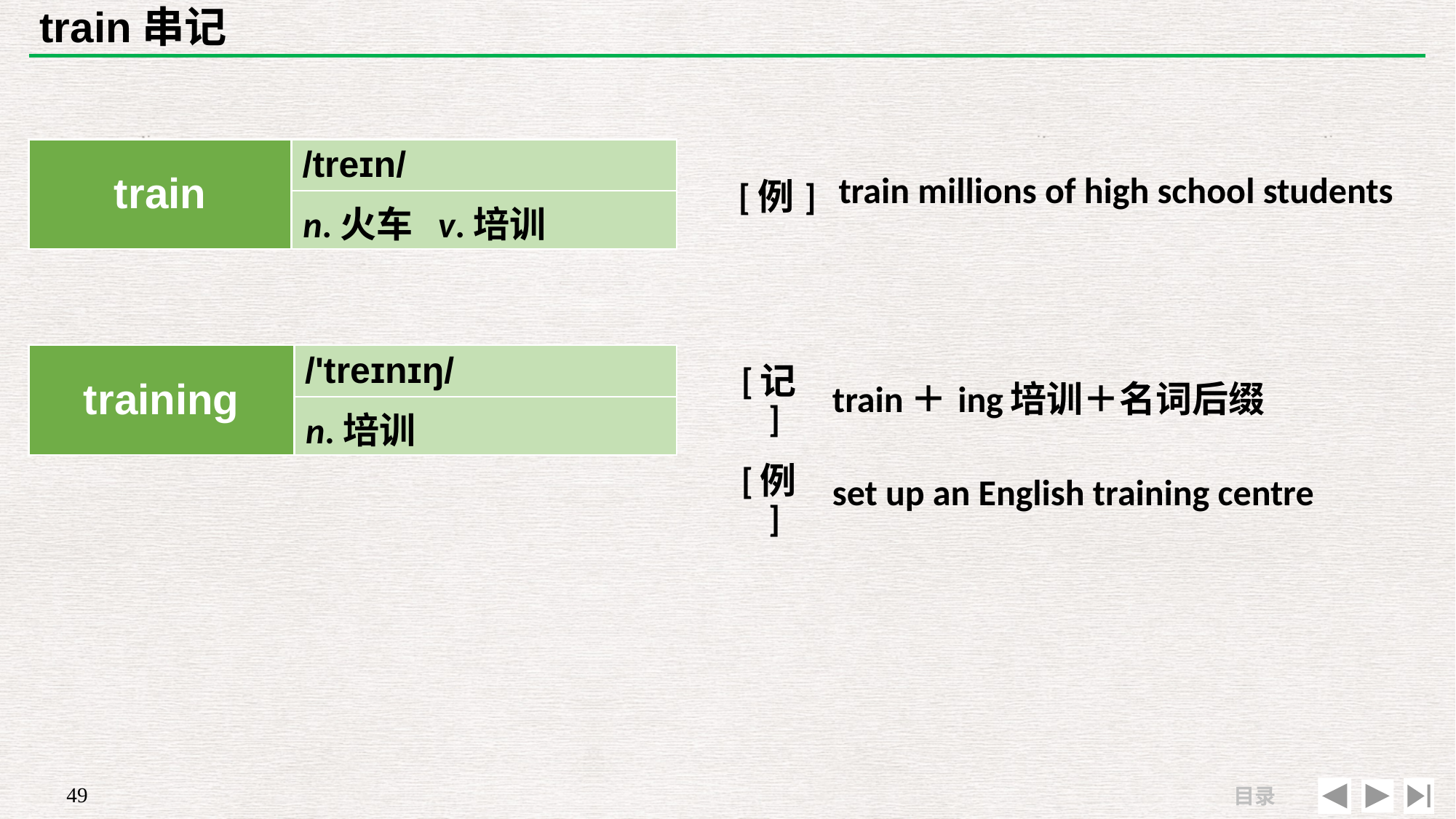

# train串记

|  |  |
| --- | --- |
| [例] | train millions of high school students |
| train | /treɪn/ |
| --- | --- |
|  |  |
n.火车  v.培训
| training | /'treɪnɪŋ/ |
| --- | --- |
|  |  |
| [记] | train＋ing培训＋名词后缀 |
| --- | --- |
| [例] | set up an English training centre |
n.培训